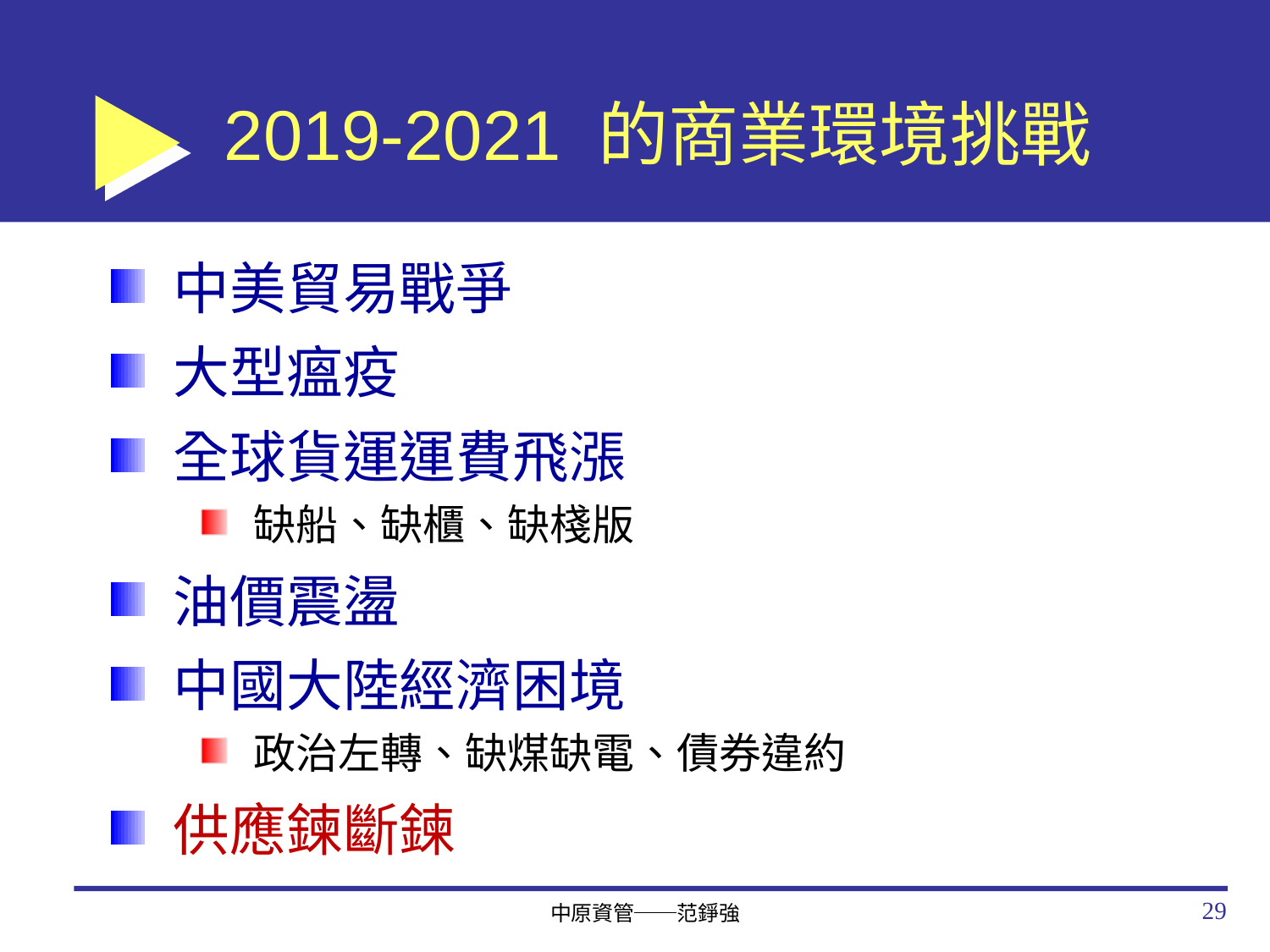

# 2019-2021 的商業環境挑戰
中美貿易戰爭
大型瘟疫
全球貨運運費飛漲
缺船、缺櫃、缺棧版
油價震盪
中國大陸經濟困境
政治左轉、缺煤缺電、債券違約
供應鍊斷鍊
29